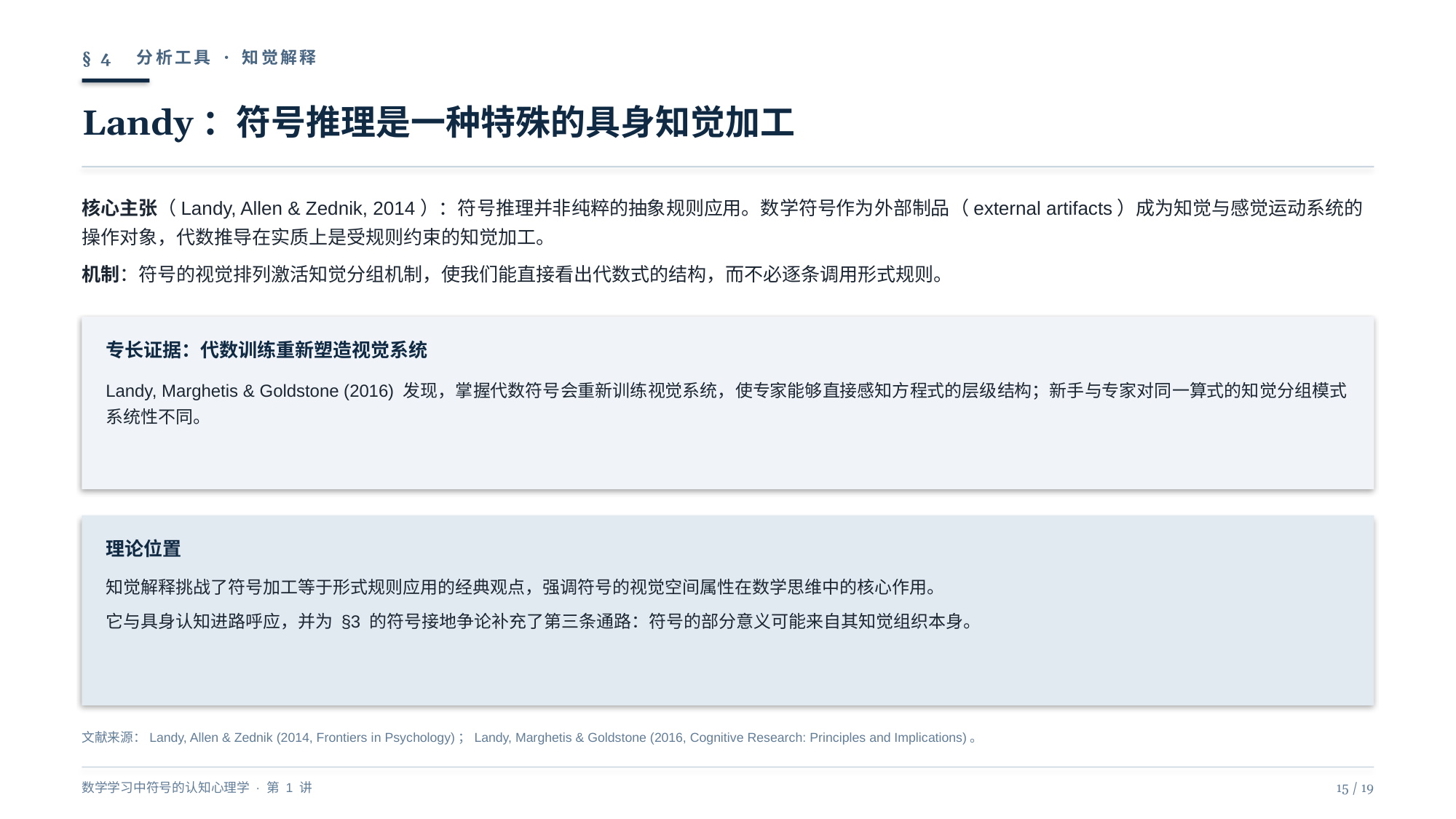

§ 4　分析工具 · 知觉解释

Landy：符号推理是一种特殊的具身知觉加工

核心主张（Landy, Allen & Zednik, 2014）：符号推理并非纯粹的抽象规则应用。数学符号作为外部制品（external artifacts）成为知觉与感觉运动系统的操作对象，代数推导在实质上是受规则约束的知觉加工。
机制：符号的视觉排列激活知觉分组机制，使我们能直接看出代数式的结构，而不必逐条调用形式规则。

专长证据：代数训练重新塑造视觉系统
Landy, Marghetis & Goldstone (2016) 发现，掌握代数符号会重新训练视觉系统，使专家能够直接感知方程式的层级结构；新手与专家对同一算式的知觉分组模式系统性不同。

理论位置
知觉解释挑战了符号加工等于形式规则应用的经典观点，强调符号的视觉空间属性在数学思维中的核心作用。
它与具身认知进路呼应，并为 §3 的符号接地争论补充了第三条通路：符号的部分意义可能来自其知觉组织本身。
文献来源：Landy, Allen & Zednik (2014, Frontiers in Psychology)；Landy, Marghetis & Goldstone (2016, Cognitive Research: Principles and Implications)。

数学学习中符号的认知心理学 · 第 1 讲
15 / 19